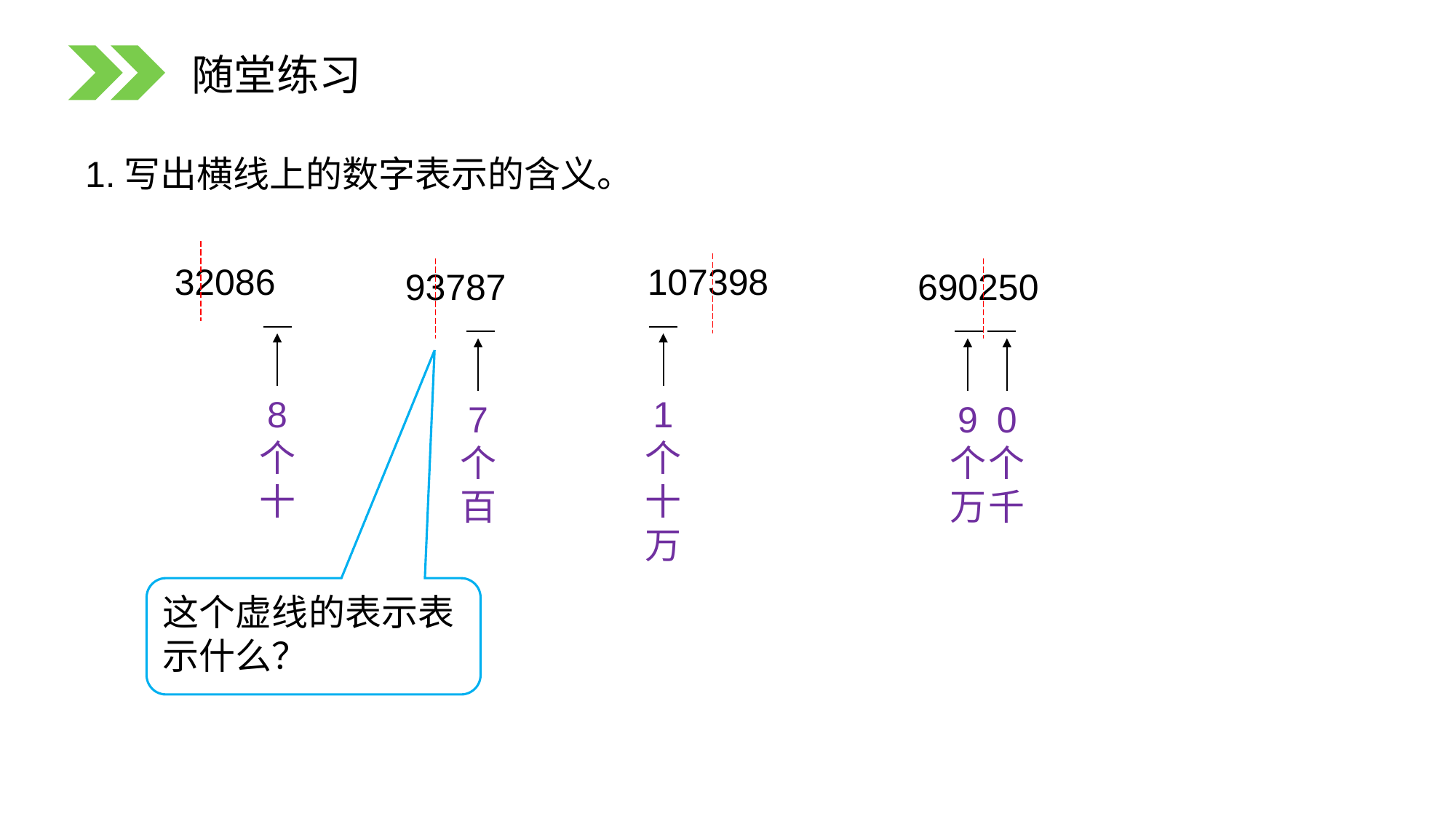

随堂练习
1.写出横线上的数字表示的含义。
32086
107398
93787
690250
8
个十
1
个十万
7
个百
9
个万
0
个千
这个虚线的表示表示什么？